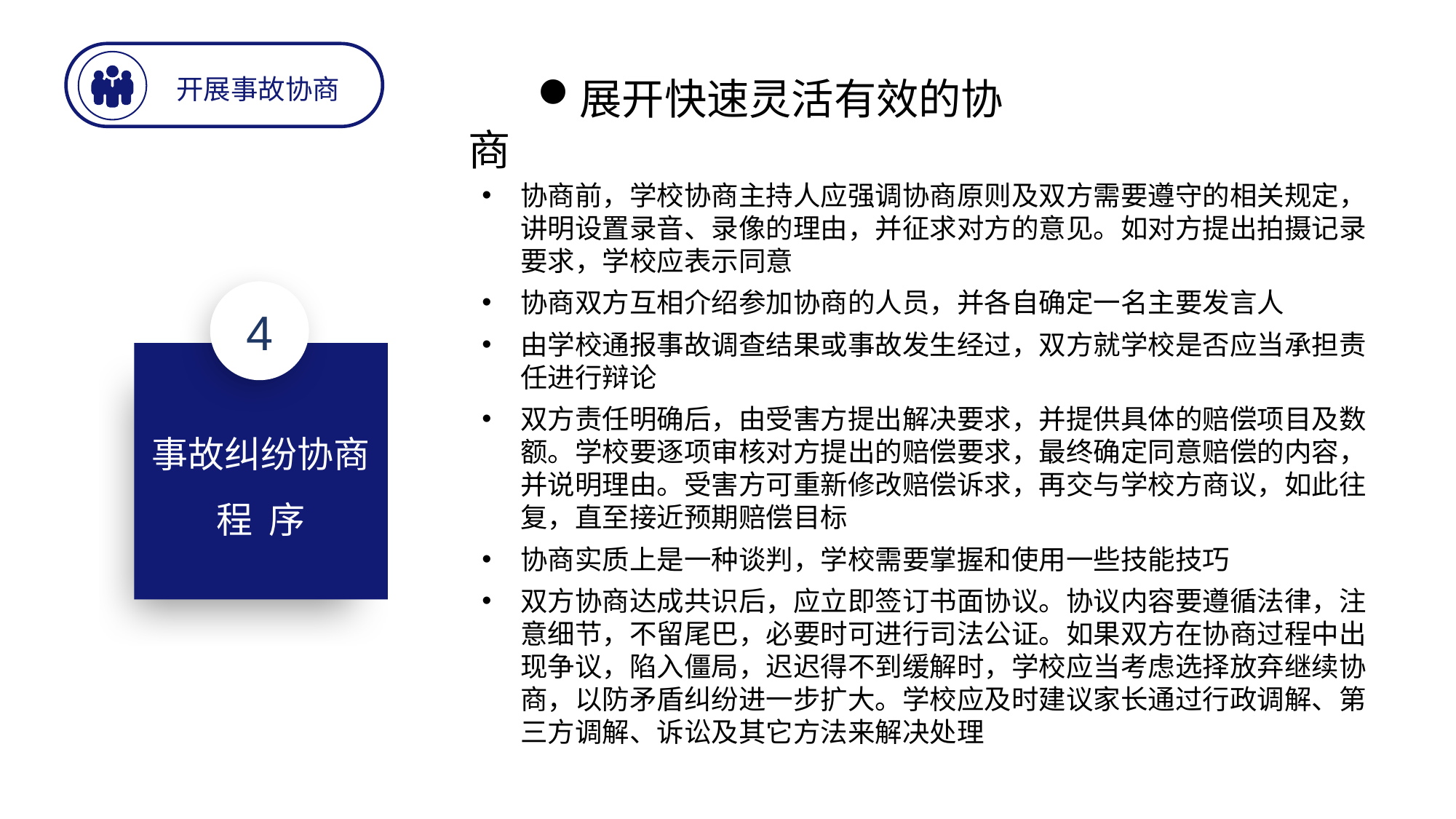

开展事故协商
展开快速灵活有效的协商
协商前，学校协商主持人应强调协商原则及双方需要遵守的相关规定，讲明设置录音、录像的理由，并征求对方的意见。如对方提出拍摄记录要求，学校应表示同意
协商双方互相介绍参加协商的人员，并各自确定一名主要发言人
由学校通报事故调查结果或事故发生经过，双方就学校是否应当承担责任进行辩论
双方责任明确后，由受害方提出解决要求，并提供具体的赔偿项目及数额。学校要逐项审核对方提出的赔偿要求，最终确定同意赔偿的内容，并说明理由。受害方可重新修改赔偿诉求，再交与学校方商议，如此往复，直至接近预期赔偿目标
协商实质上是一种谈判，学校需要掌握和使用一些技能技巧
双方协商达成共识后，应立即签订书面协议。协议内容要遵循法律，注意细节，不留尾巴，必要时可进行司法公证。如果双方在协商过程中出现争议，陷入僵局，迟迟得不到缓解时，学校应当考虑选择放弃继续协商，以防矛盾纠纷进一步扩大。学校应及时建议家长通过行政调解、第三方调解、诉讼及其它方法来解决处理
4

事故纠纷协商程  序